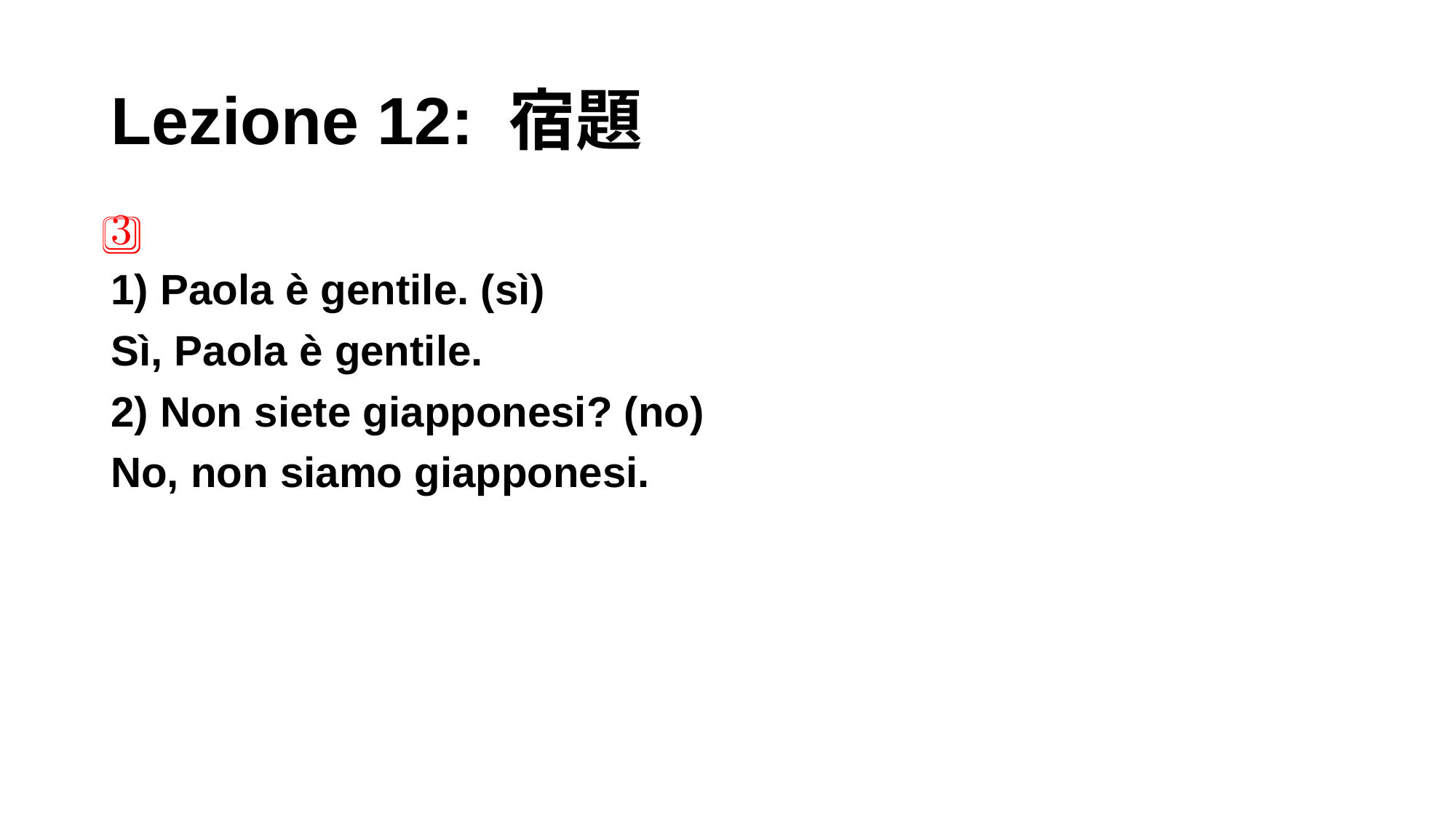

# Lezione 12: 宿題
3⃣
1) Paola è gentile. (sì)
Sì, Paola è gentile.
2) Non siete giapponesi? (no)
No, non siamo giapponesi.